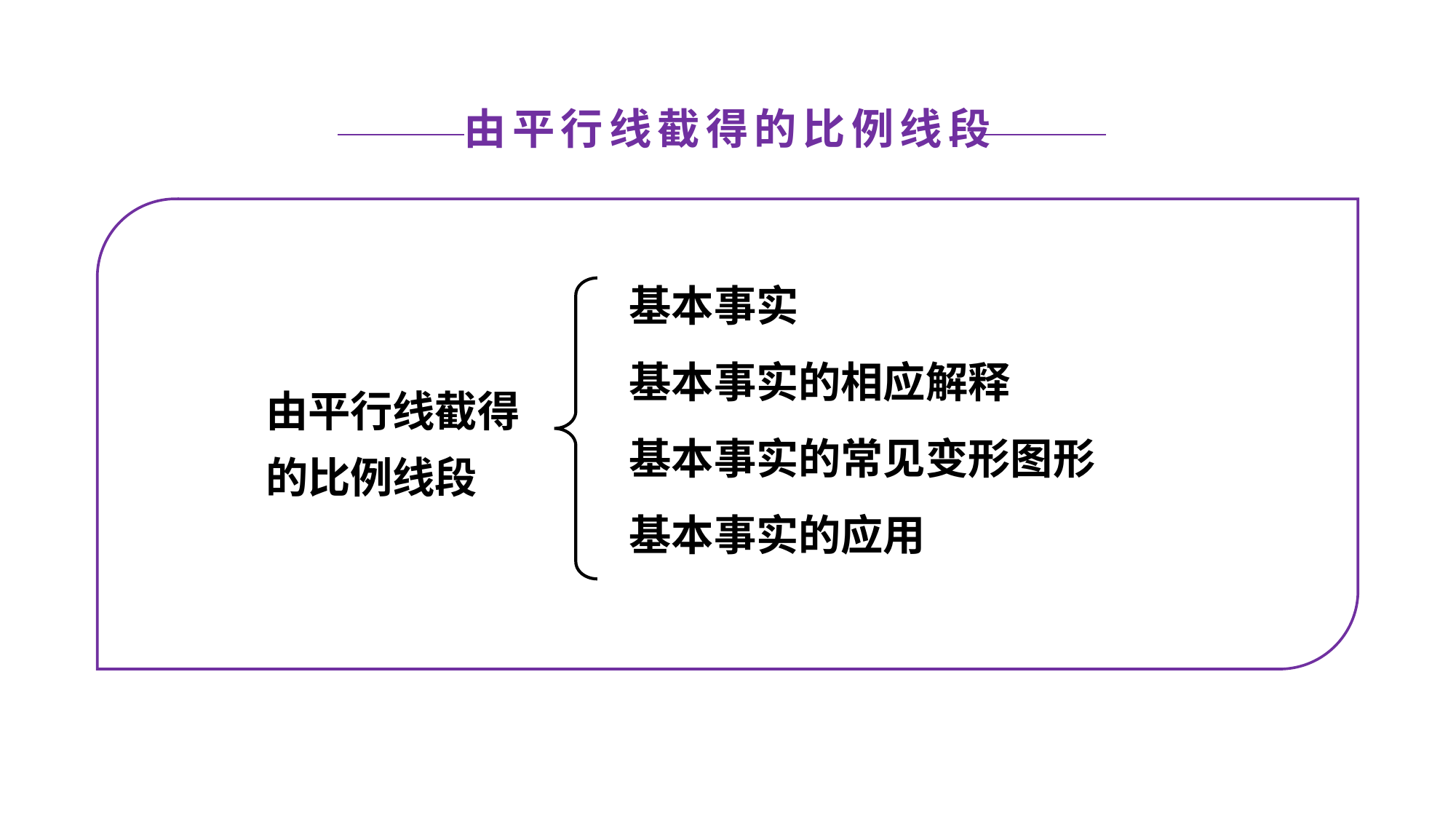

由平行线截得的比例线段

基本事实
基本事实的相应解释
基本事实的常见变形图形
基本事实的应用

由平行线截得的比例线段